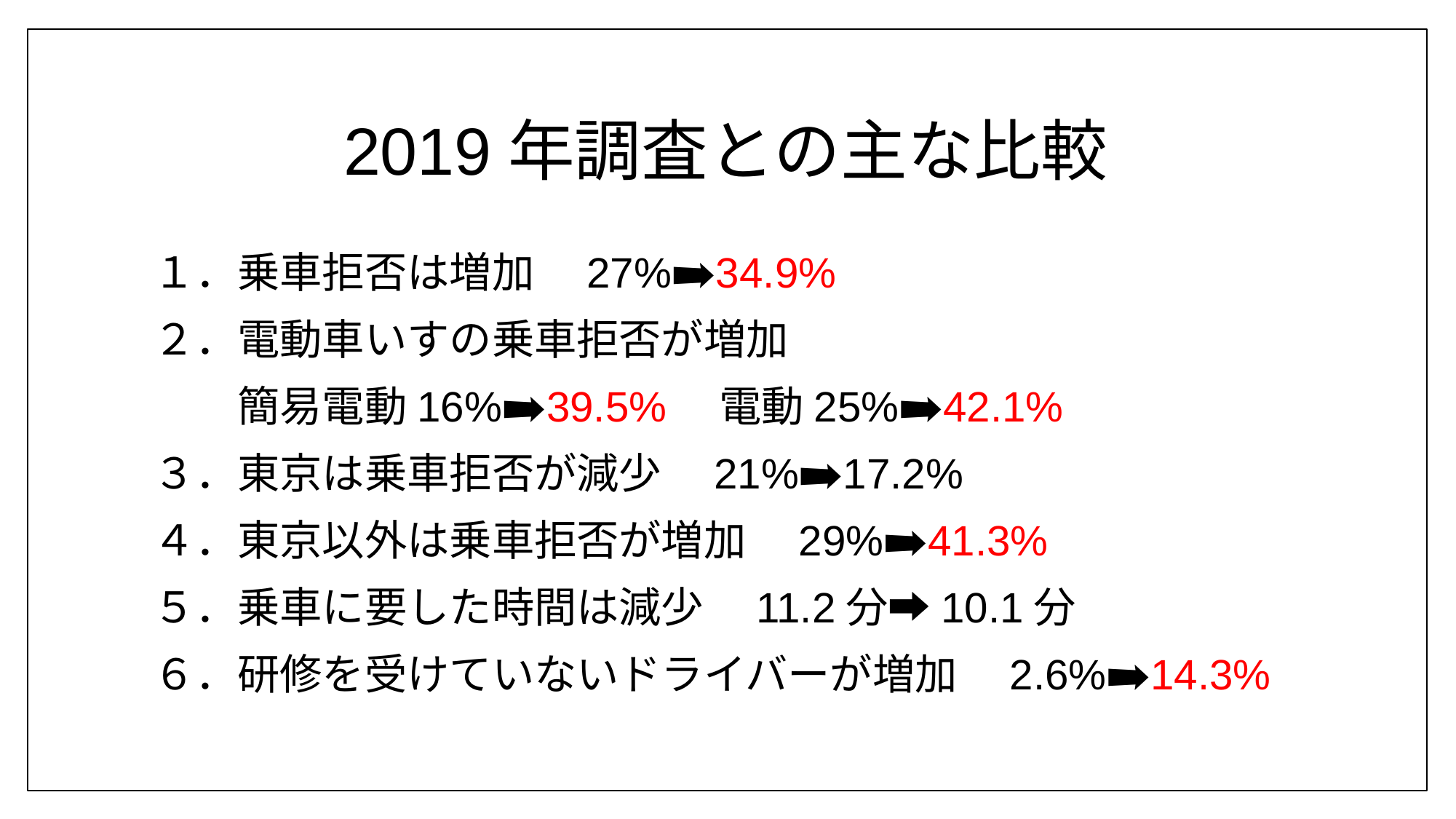

# 2019年調査との主な比較
１．乗車拒否は増加　27%➡34.9%
２．電動車いすの乗車拒否が増加
　　簡易電動16%➡39.5%　電動25%➡42.1%
３．東京は乗車拒否が減少　21%➡17.2%
４．東京以外は乗車拒否が増加　29%➡41.3%
５．乗車に要した時間は減少　11.2分➡10.1分
６．研修を受けていないドライバーが増加　2.6%➡14.3%